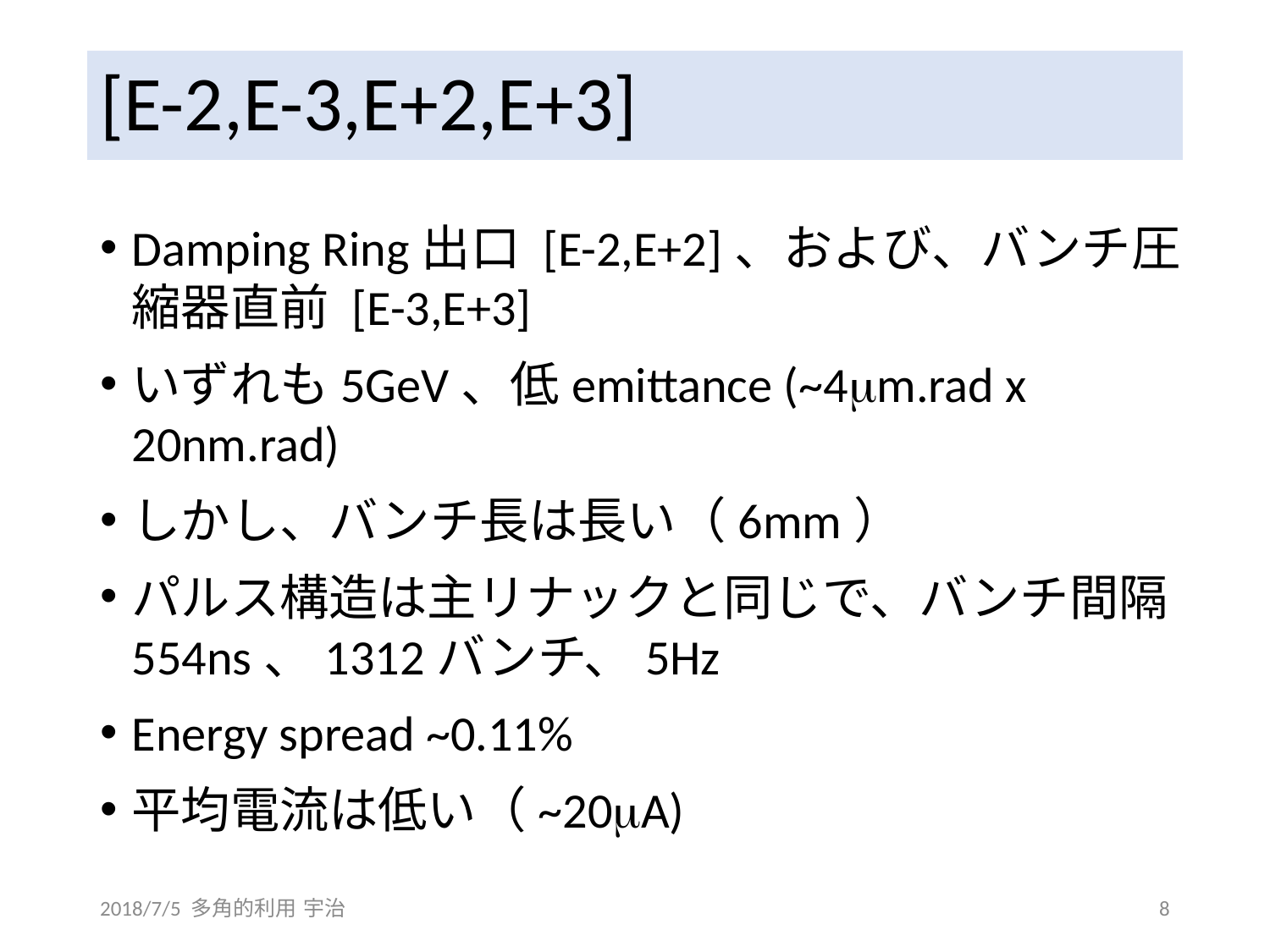

# [E-2,E-3,E+2,E+3]
Damping Ring出口 [E-2,E+2]、および、バンチ圧縮器直前 [E-3,E+3]
いずれも5GeV、低emittance (~4μm.rad x 20nm.rad)
しかし、バンチ長は長い（6mm）
パルス構造は主リナックと同じで、バンチ間隔554ns、1312バンチ、5Hz
Energy spread ~0.11%
平均電流は低い（~20μA)
2018/7/5 多角的利用 宇治
8